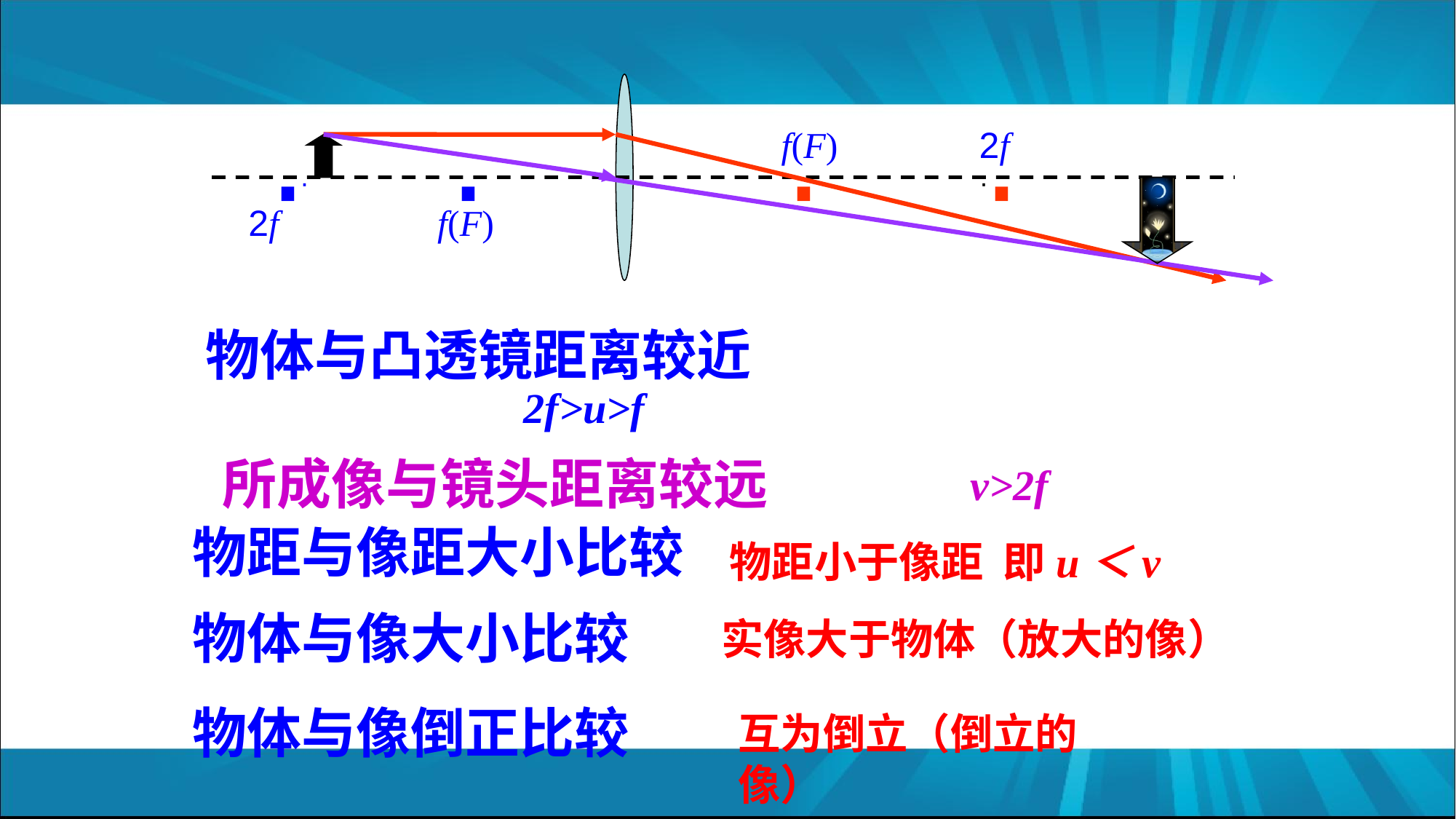

·
·
·
·
f(F)
2f

·
·

2f
f(F)
物体与凸透镜距离较近
2f>u>f
所成像与镜头距离较远
v>2f
物距与像距大小比较
物距小于像距  即u＜v
物体与像大小比较
实像大于物体（放大的像）
物体与像倒正比较
互为倒立（倒立的像）